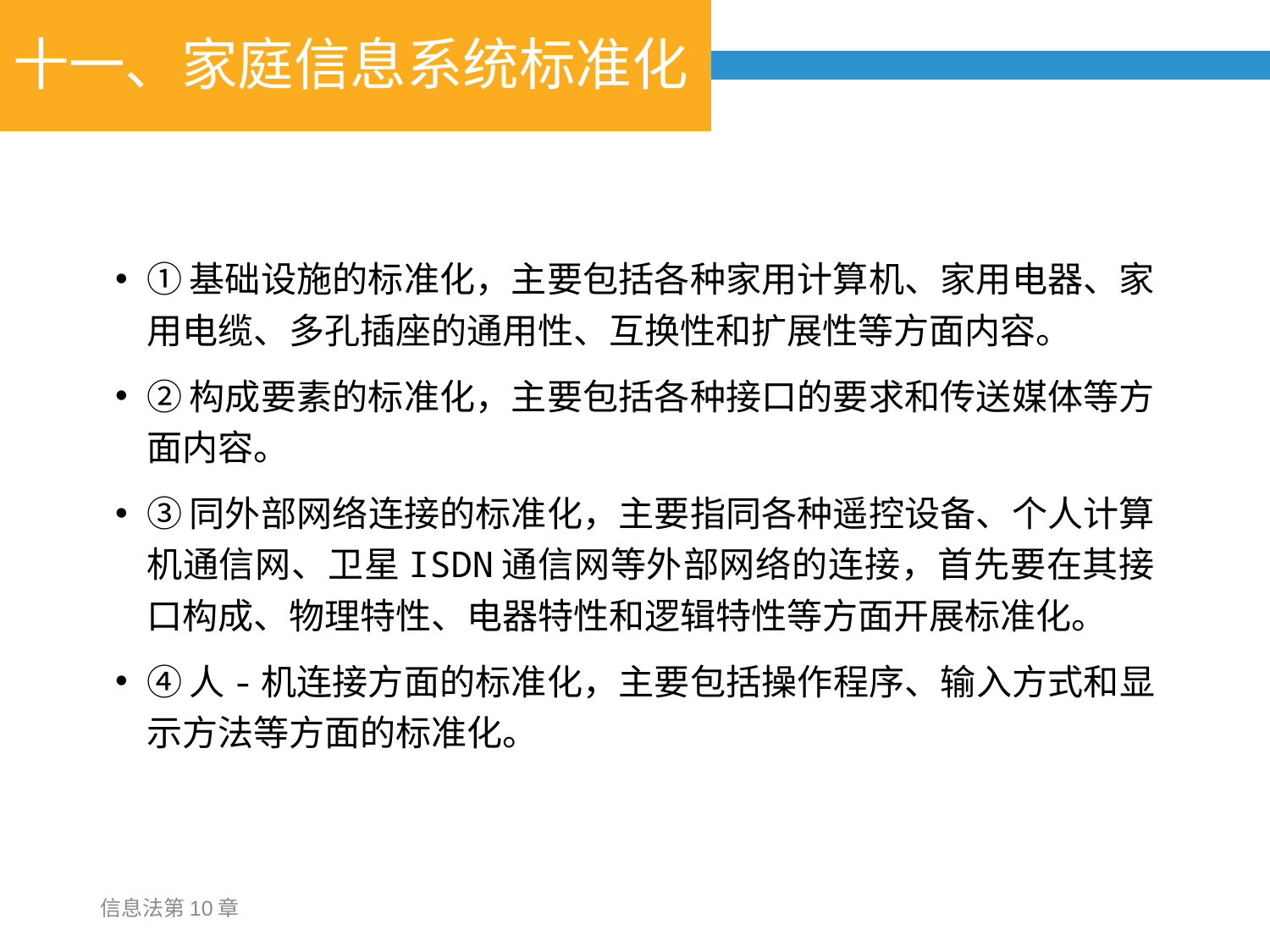

# 十一、家庭信息系统标准化
①基础设施的标准化，主要包括各种家用计算机、家用电器、家用电缆、多孔插座的通用性、互换性和扩展性等方面内容。
②构成要素的标准化，主要包括各种接口的要求和传送媒体等方面内容。
③同外部网络连接的标准化，主要指同各种遥控设备、个人计算机通信网、卫星ISDN通信网等外部网络的连接，首先要在其接口构成、物理特性、电器特性和逻辑特性等方面开展标准化。
④人-机连接方面的标准化，主要包括操作程序、输入方式和显示方法等方面的标准化。

信息法第10章